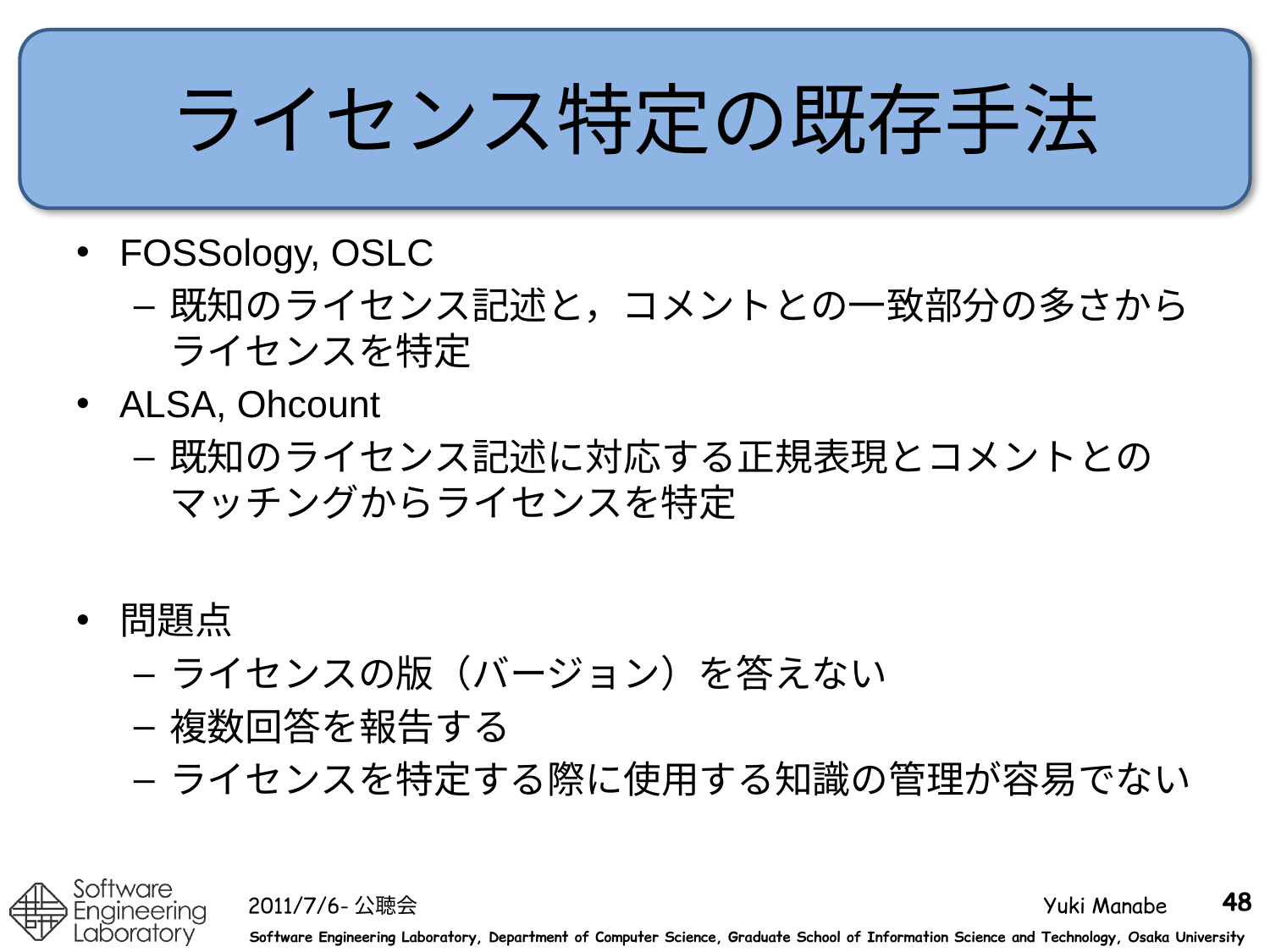

# ライセンス特定の既存手法
FOSSology, OSLC
既知のライセンス記述と，コメントとの一致部分の多さからライセンスを特定
ALSA, Ohcount
既知のライセンス記述に対応する正規表現とコメントとのマッチングからライセンスを特定

問題点
ライセンスの版（バージョン）を答えない
複数回答を報告する
ライセンスを特定する際に使用する知識の管理が容易でない

48
2011/7/6-公聴会
Yuki Manabe